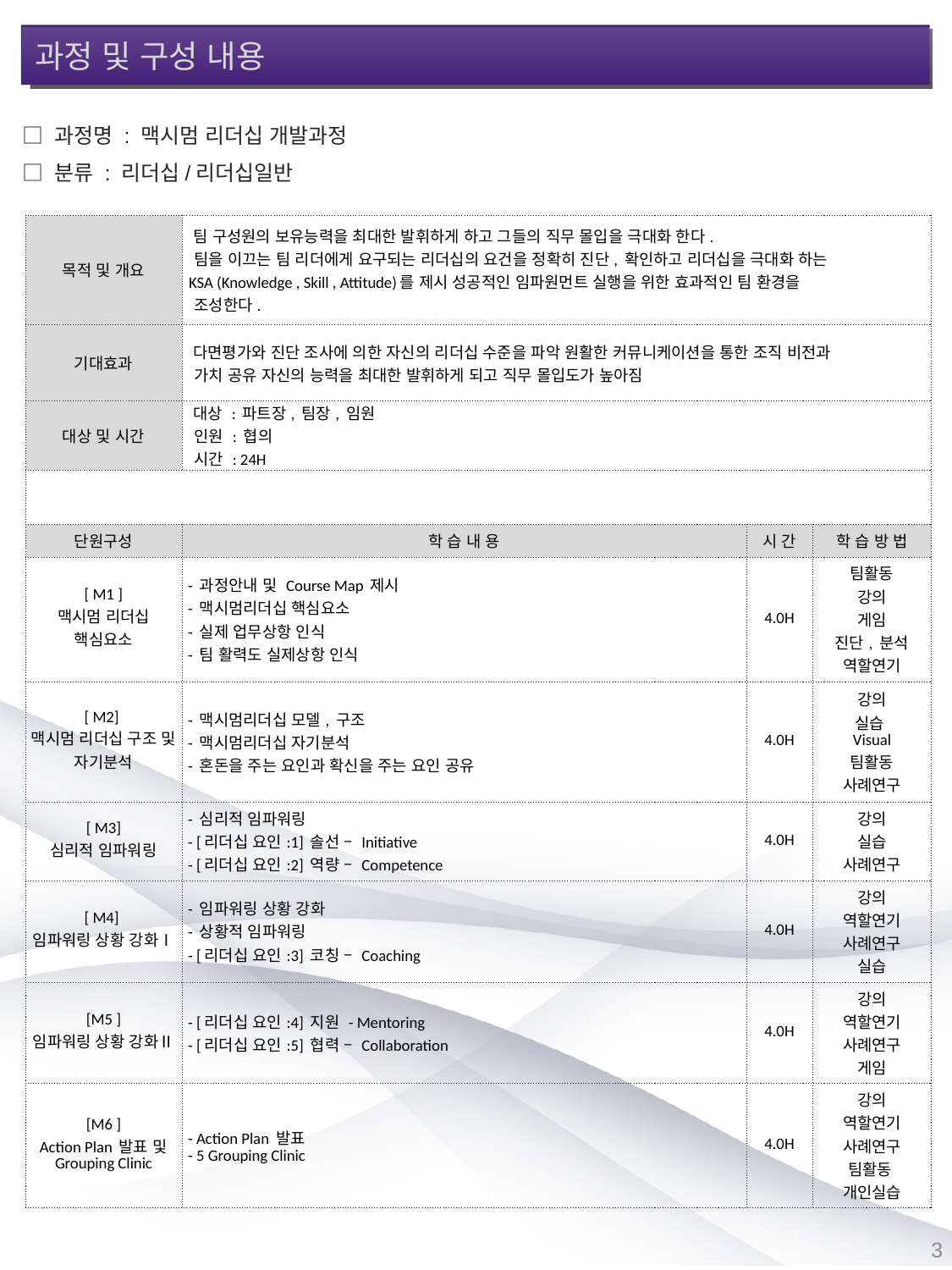

과정 및 구성 내용
□ 과정명 : 맥시멈 리더십 개발과정
□ 분류 : 리더십/리더십일반
| 목적 및 개요 | 팀 구성원의 보유능력을 최대한 발휘하게 하고 그들의 직무 몰입을 극대화 한다. 팀을 이끄는 팀 리더에게 요구되는 리더십의 요건을 정확히 진단, 확인하고 리더십을 극대화 하는 KSA (Knowledge , Skill , Attitude)를 제시 성공적인 임파원먼트 실행을 위한 효과적인 팀 환경을 조성한다. |  |  |
| --- | --- | --- | --- |
| 기대효과 | 다면평가와 진단 조사에 의한 자신의 리더십 수준을 파악 원활한 커뮤니케이션을 통한 조직 비전과 가치 공유 자신의 능력을 최대한 발휘하게 되고 직무 몰입도가 높아짐 |  |  |
| 대상 및 시간 | 대상 : 파트장, 팀장, 임원 인원 : 협의 시간 : 24H |  |  |
|  |  |  |  |
| 단원구성 | 학 습 내 용 | 시 간 | 학 습 방 법 |
| [ M1 ] 맥시멈 리더십 핵심요소 | - 과정안내 및 Course Map 제시 - 맥시멈리더십 핵심요소 - 실제 업무상항 인식 - 팀 활력도 실제상항 인식 | 4.0H | 팀활동 강의 게임 진단, 분석 역할연기 |
| [ M2] 맥시멈 리더십 구조 및 자기분석 | - 맥시멈리더십 모델, 구조 - 맥시멈리더십 자기분석 - 혼돈을 주는 요인과 확신을 주는 요인 공유 | 4.0H | 강의 실습 Visual 팀활동 사례연구 |
| [ M3] 심리적 임파워링 | - 심리적 임파워링 - [리더십 요인:1] 솔선 – Initiative - [리더십 요인:2] 역량 – Competence | 4.0H | 강의 실습 사례연구 |
| [ M4] 임파워링 상황 강화Ⅰ | - 임파워링 상황 강화 - 상황적 임파워링 - [리더십 요인:3] 코칭 – Coaching | 4.0H | 강의 역할연기 사례연구 실습 |
| [M5 ] 임파워링 상황 강화Ⅱ | - [리더십 요인:4] 지원 - Mentoring - [리더십 요인:5] 협력 – Collaboration | 4.0H | 강의 역할연기 사례연구 게임 |
| [M6 ] Action Plan 발표 및 Grouping Clinic | - Action Plan 발표 - 5 Grouping Clinic | 4.0H | 강의 역할연기 사례연구 팀활동 개인실습 |
3